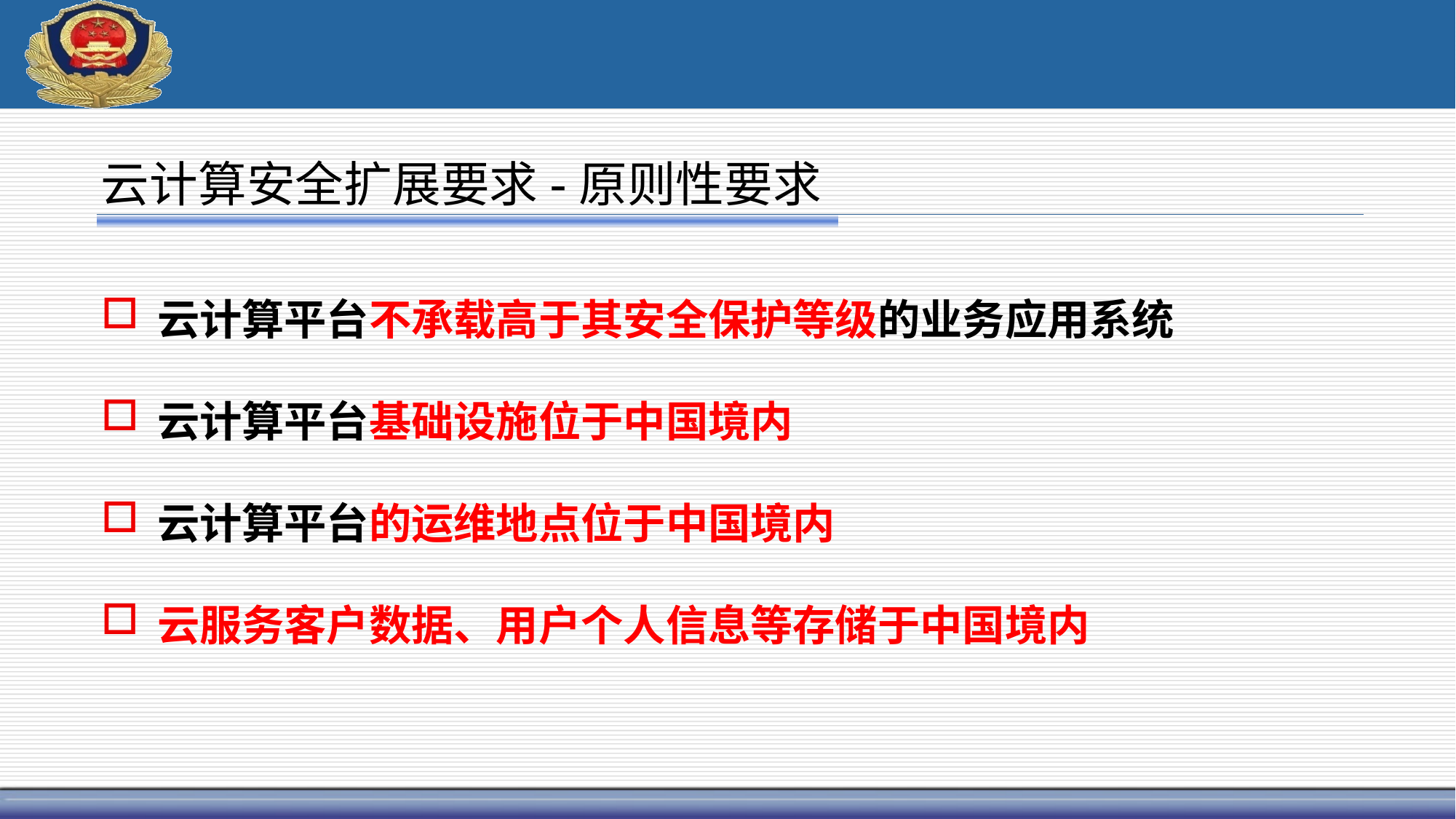

# 云计算安全扩展要求-原则性要求
云计算平台不承载高于其安全保护等级的业务应用系统
云计算平台基础设施位于中国境内
云计算平台的运维地点位于中国境内
云服务客户数据、用户个人信息等存储于中国境内